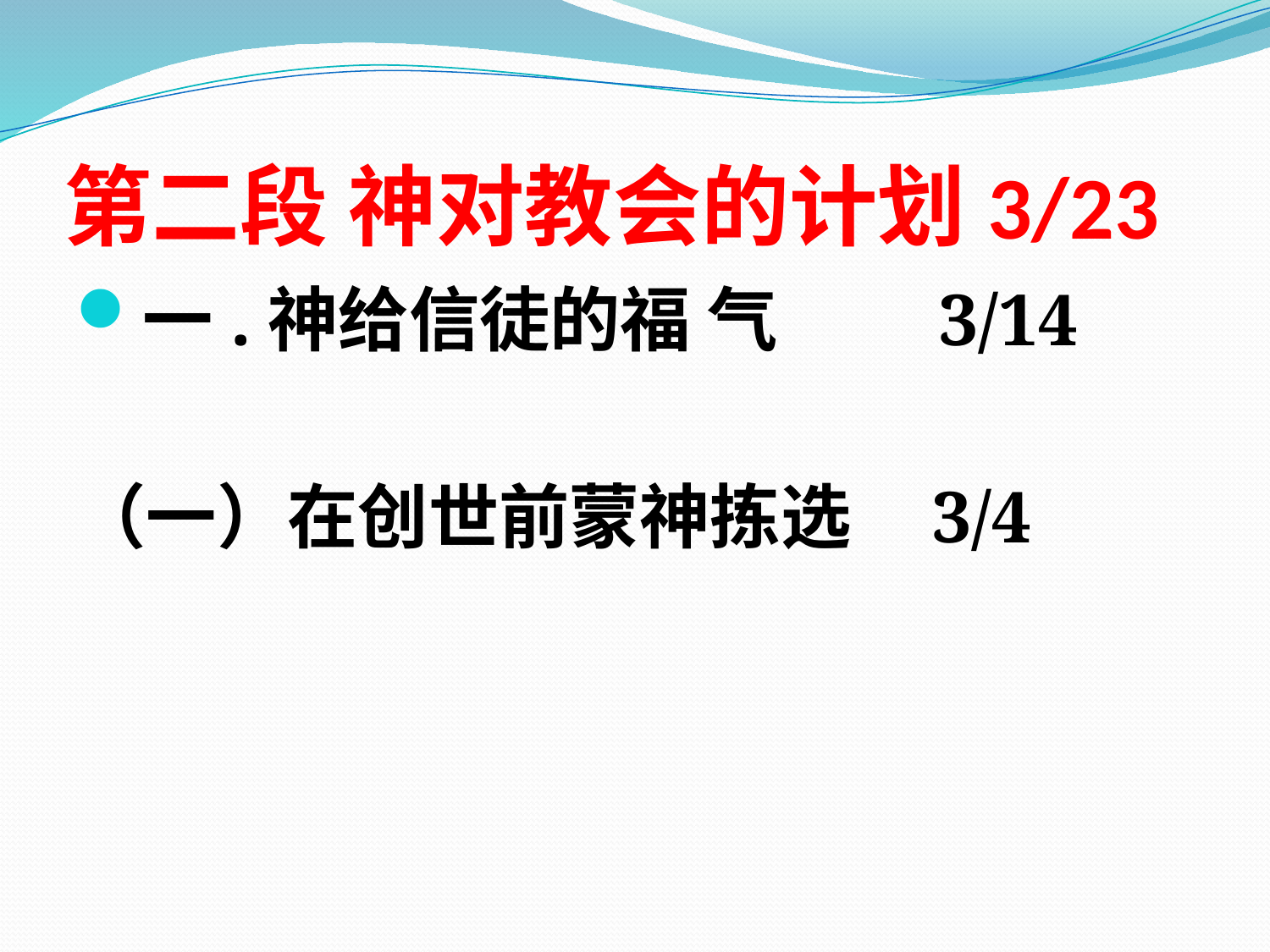

# 第二段 神对教会的计划3/23
一.神给信徒的福 气         3/14

（一）在创世前蒙神拣选    3/4